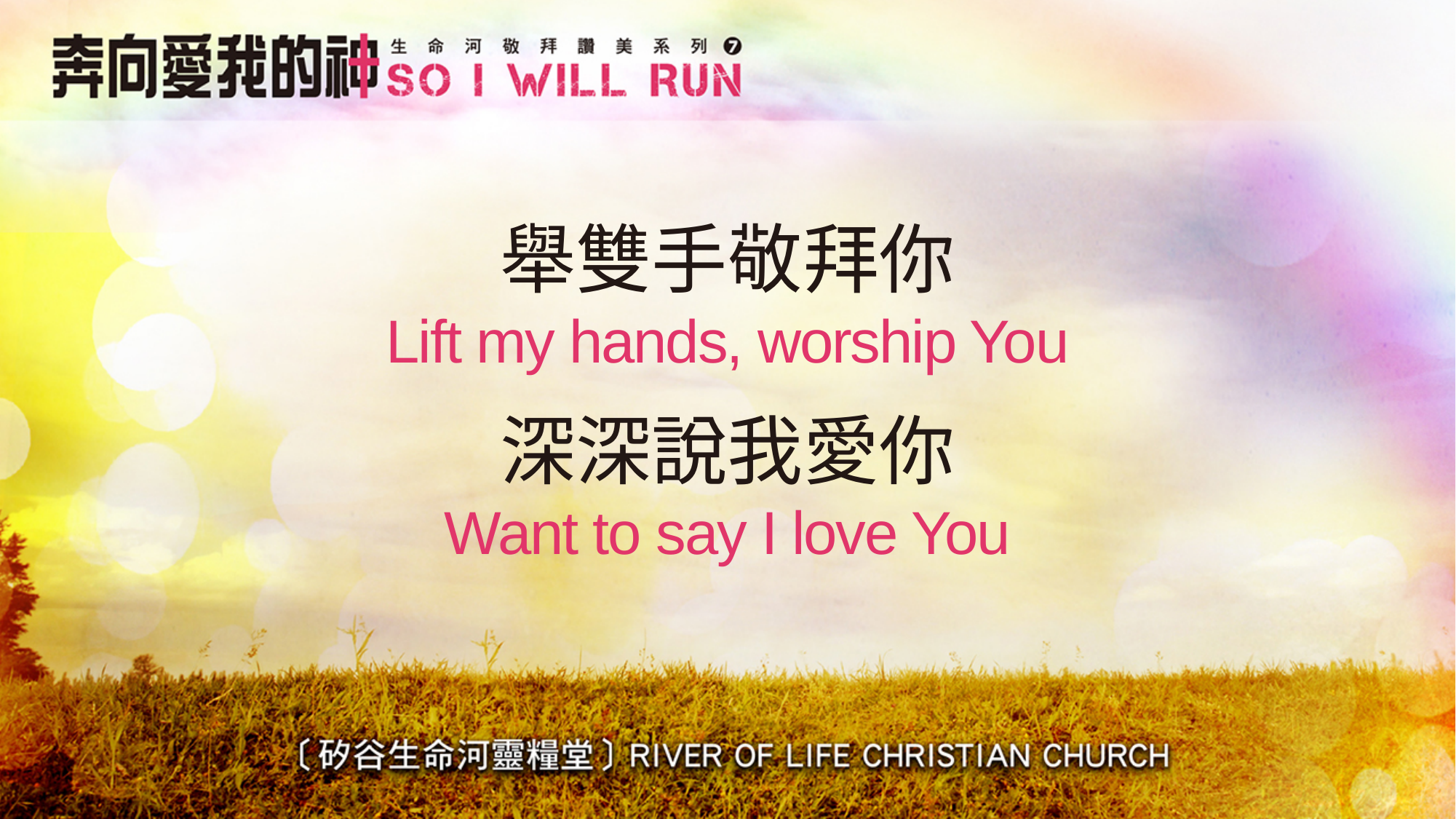

# 舉雙手敬拜你 Lift my hands, worship You
深深說我愛你
Want to say I love You